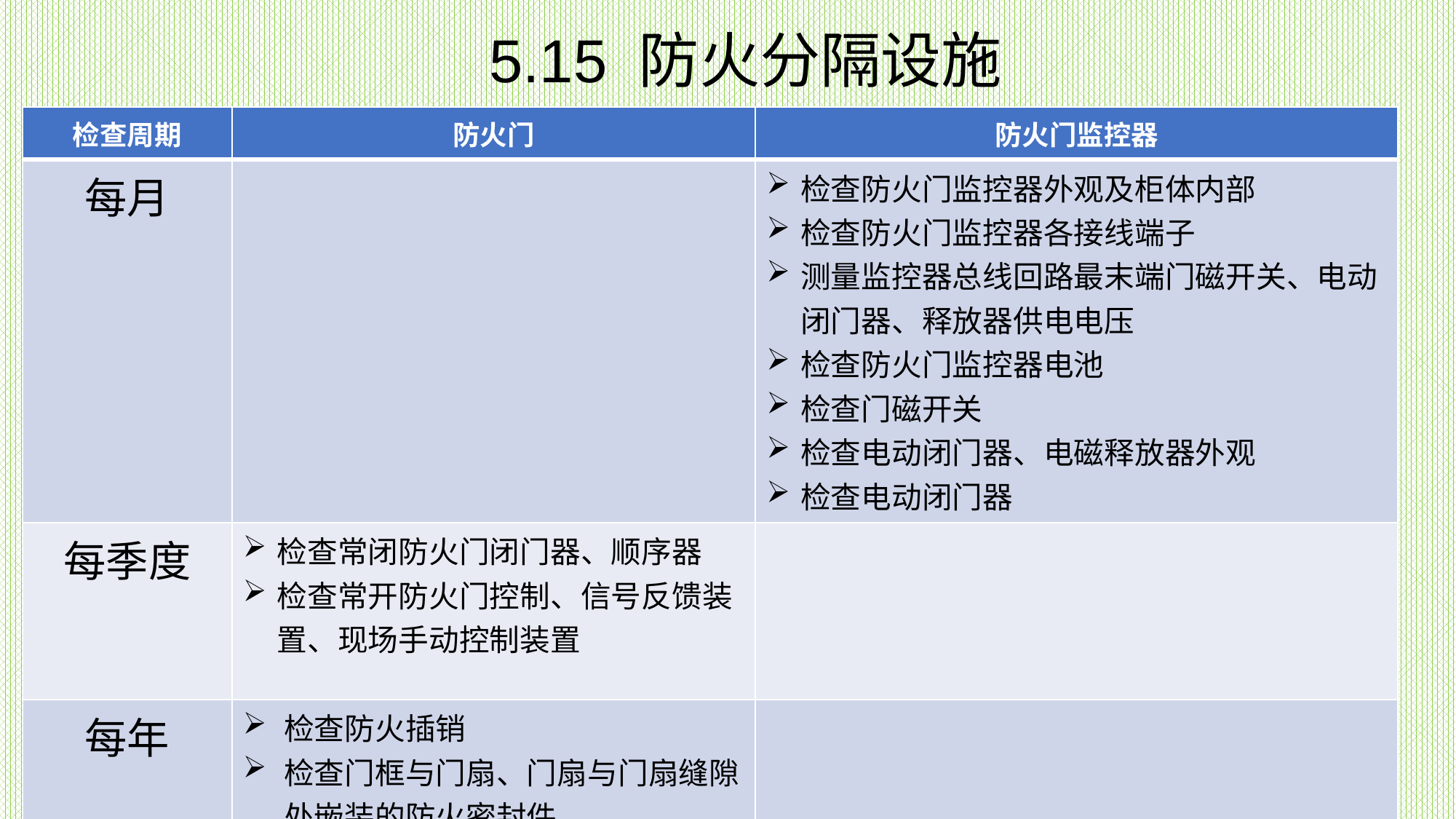

5.15 防火分隔设施
| 检查周期 | 防火门 | 防火门监控器 |
| --- | --- | --- |
| 每月 |  | 检查防火门监控器外观及柜体内部 检查防火门监控器各接线端子 测量监控器总线回路最末端门磁开关、电动闭门器、释放器供电电压 检查防火门监控器电池 检查门磁开关 检查电动闭门器、电磁释放器外观 检查电动闭门器 |
| 每季度 | 检查常闭防火门闭门器、顺序器 检查常开防火门控制、信号反馈装置、现场手动控制装置 |  |
| 每年 | 检查防火插销 检查门框与门扇、门扇与门扇缝隙处嵌装的防火密封件 |  |